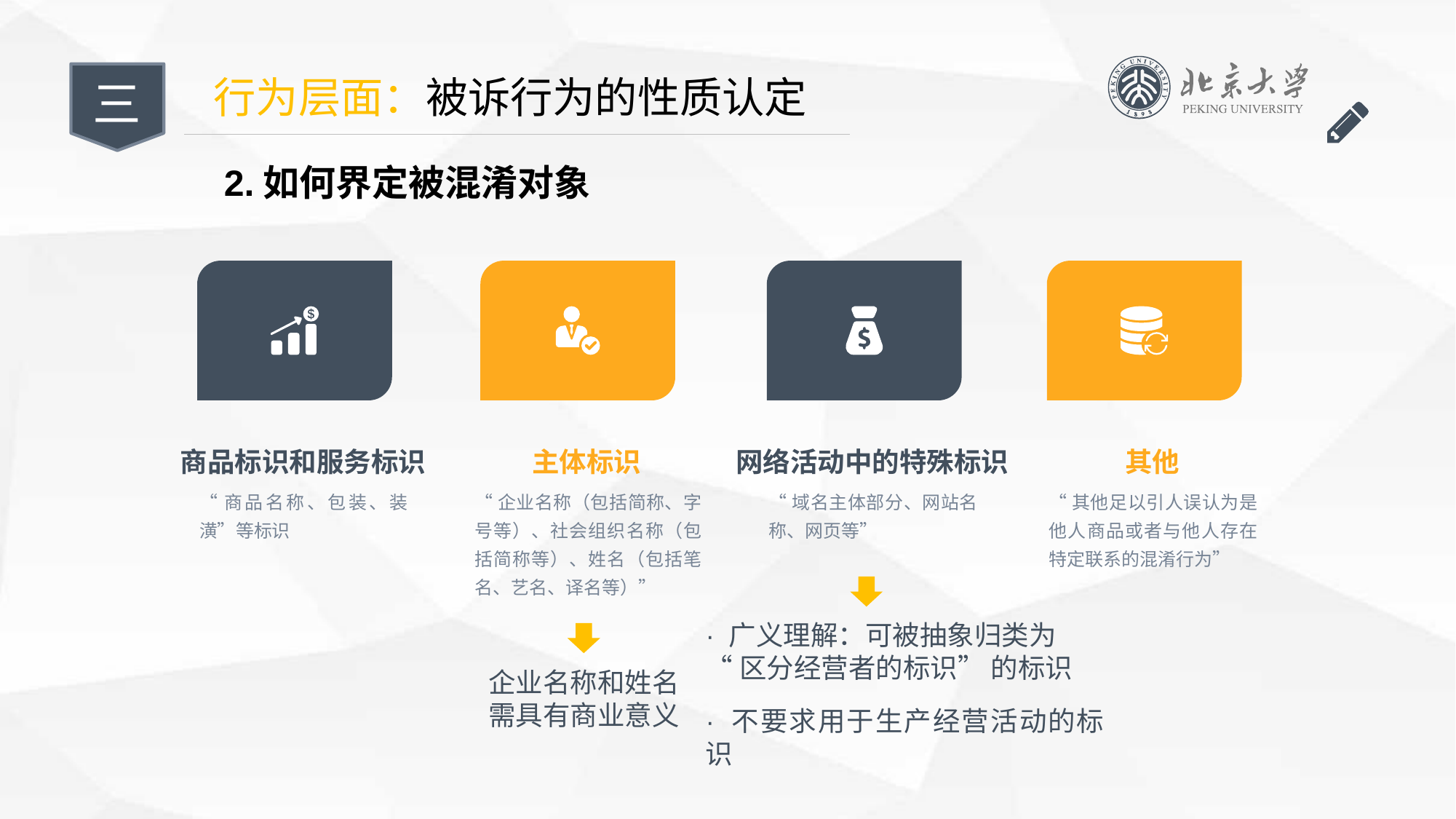

三
行为层面：被诉行为的性质认定
2.如何界定被混淆对象

商品标识和服务标识
主体标识
网络活动中的特殊标识
其他
“商品名称、包装、装潢”等标识
“企业名称（包括简称、字号等）、社会组织名称（包括简称等）、姓名（包括笔名、艺名、译名等）”
“域名主体部分、网站名称、网页等”
“其他足以引人误认为是他人商品或者与他人存在特定联系的混淆行为”

· 广义理解：可被抽象归类为
“区分经营者的标识” 的标识

· 不要求用于生产经营活动的标识

企业名称和姓名
需具有商业意义